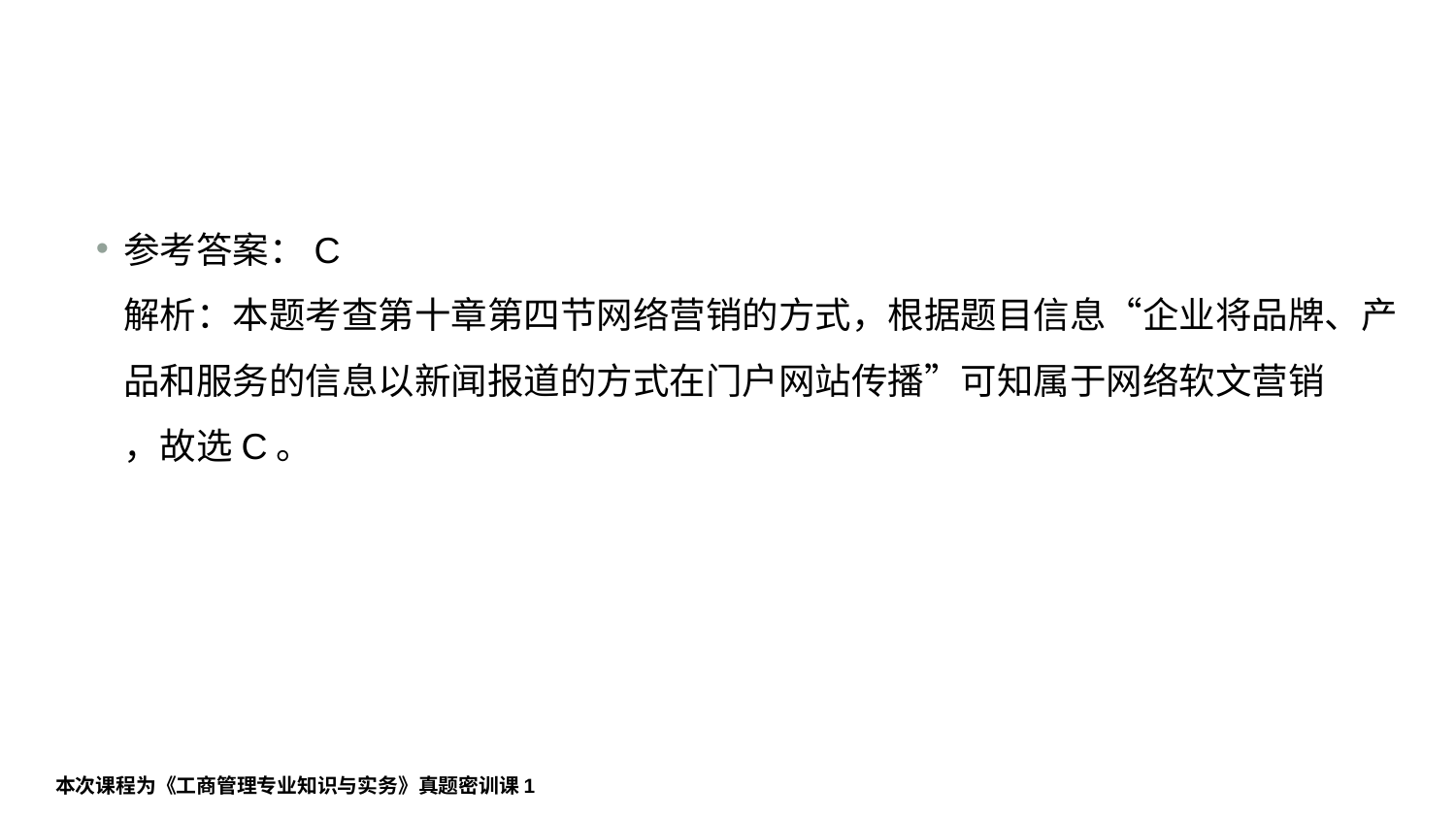

参考答案：C
解析：本题考查第十章第四节网络营销的方式，根据题目信息“企业将品牌、产品和服务的信息以新闻报道的方式在门户网站传播”可知属于网络软文营销
，故选C。